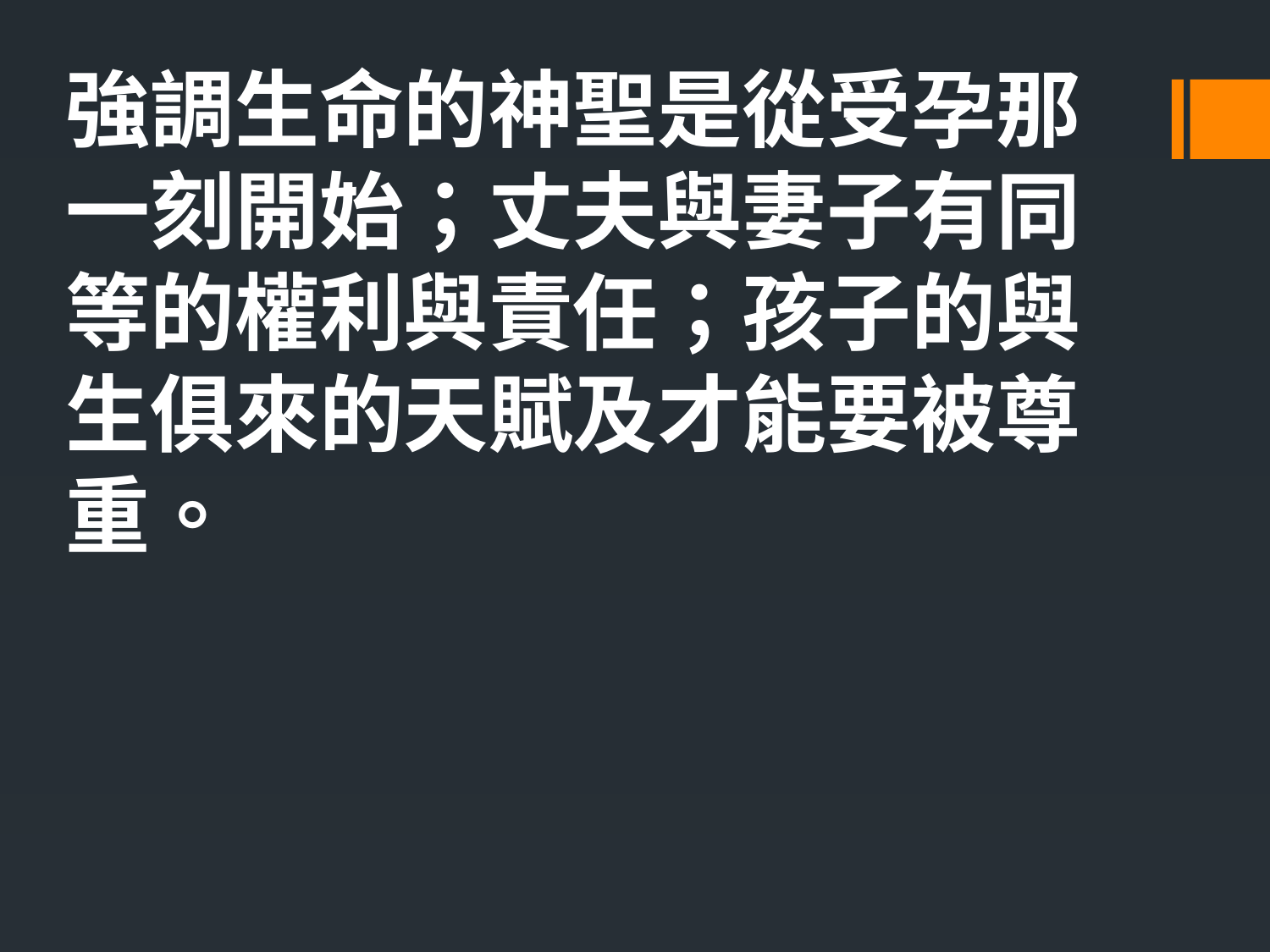

強調生命的神聖是從受孕那一刻開始；丈夫與妻子有同等的權利與責任；孩子的與生俱來的天賦及才能要被尊重。